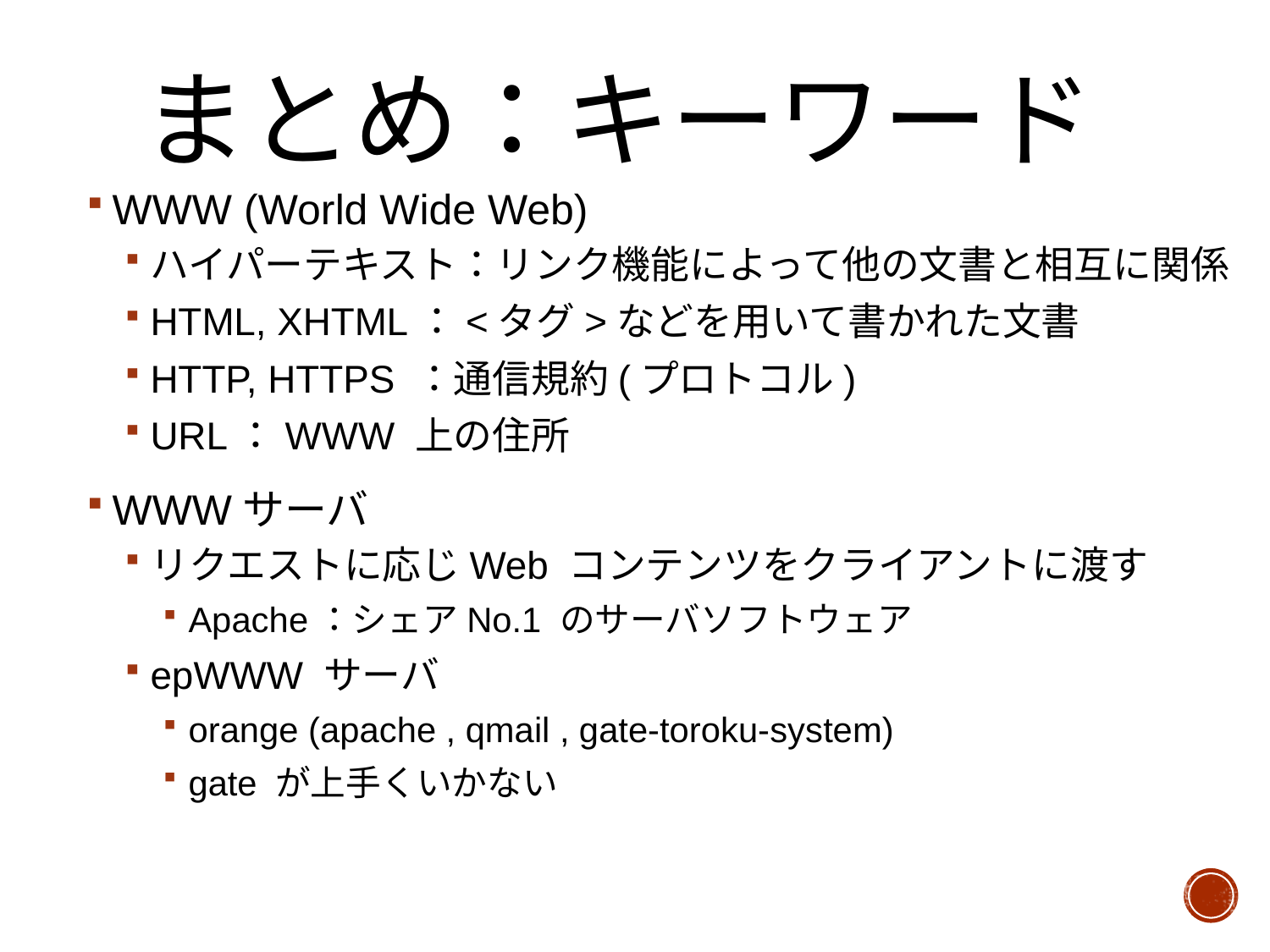

# まとめ：キーワード
WWW (World Wide Web)
ハイパーテキスト：リンク機能によって他の文書と相互に関係
HTML, XHTML：<タグ>などを用いて書かれた文書
HTTP, HTTPS ：通信規約(プロトコル)
URL：WWW 上の住所
WWWサーバ
リクエストに応じWeb コンテンツをクライアントに渡す
Apache：シェアNo.1 のサーバソフトウェア
epWWW サーバ
orange (apache , qmail , gate-toroku-system)
gate が上手くいかない